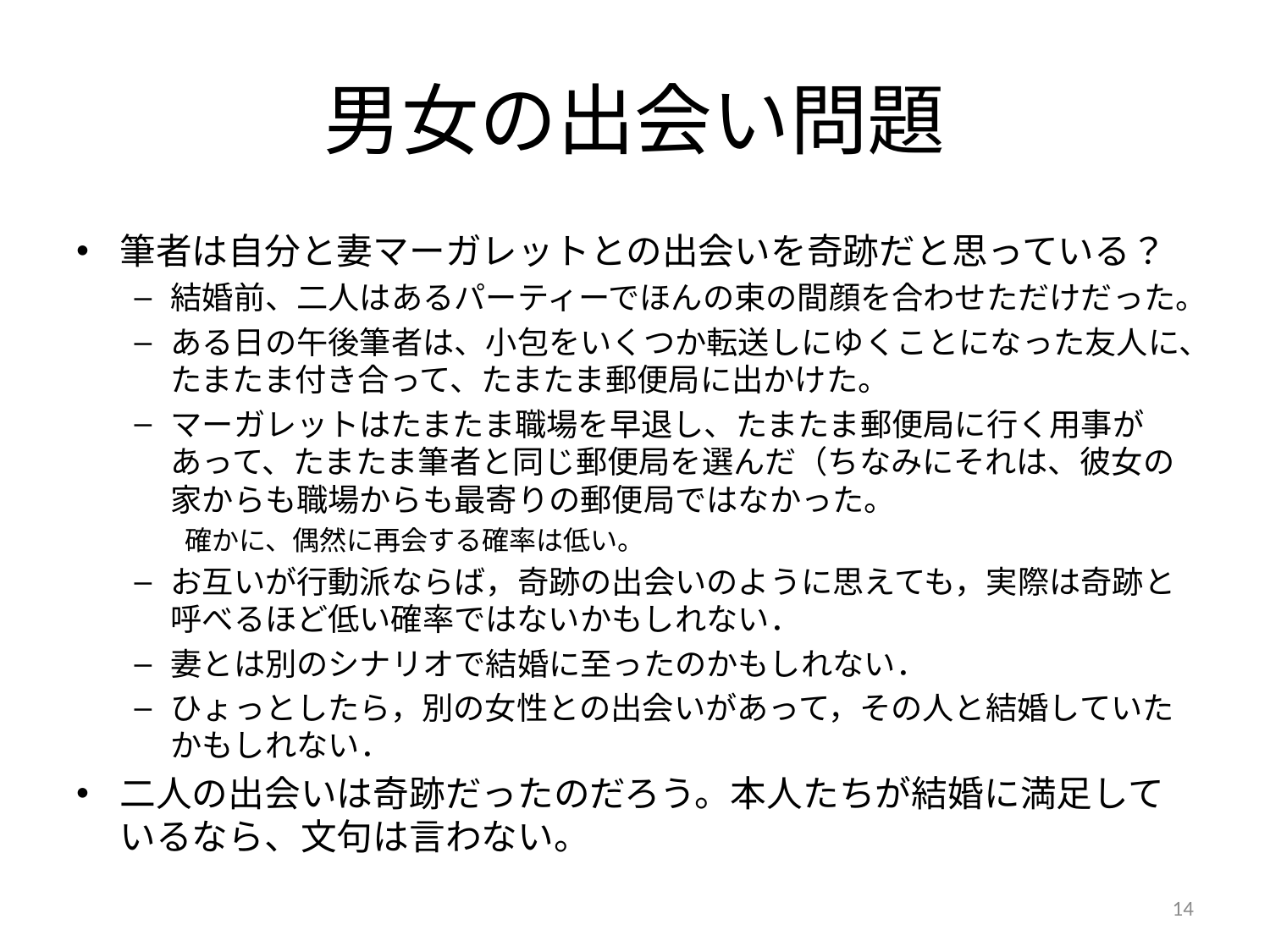

# 男女の出会い問題
筆者は自分と妻マーガレットとの出会いを奇跡だと思っている？
結婚前、二人はあるパーティーでほんの束の間顔を合わせただけだった。
ある日の午後筆者は、小包をいくつか転送しにゆくことになった友人に、たまたま付き合って、たまたま郵便局に出かけた。
マーガレットはたまたま職場を早退し、たまたま郵便局に行く用事があって、たまたま筆者と同じ郵便局を選んだ（ちなみにそれは、彼女の家からも職場からも最寄りの郵便局ではなかった。
確かに、偶然に再会する確率は低い。
お互いが行動派ならば，奇跡の出会いのように思えても，実際は奇跡と呼べるほど低い確率ではないかもしれない．
妻とは別のシナリオで結婚に至ったのかもしれない．
ひょっとしたら，別の女性との出会いがあって，その人と結婚していたかもしれない．
二人の出会いは奇跡だったのだろう。本人たちが結婚に満足しているなら、文句は言わない。
14